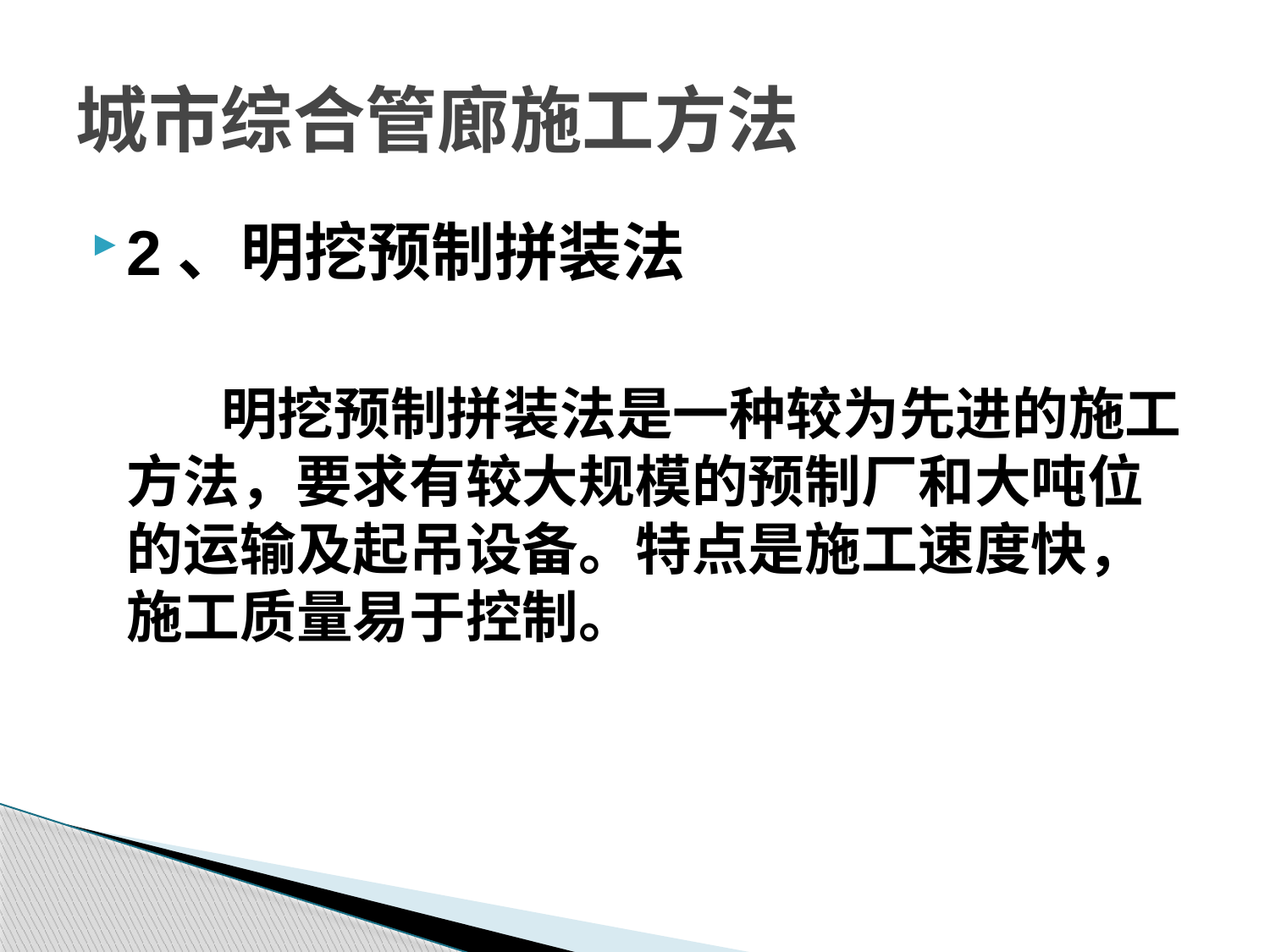

# 城市综合管廊施工方法
2、明挖预制拼装法

         明挖预制拼装法是一种较为先进的施工方法，要求有较大规模的预制厂和大吨位的运输及起吊设备。特点是施工速度快，施工质量易于控制。